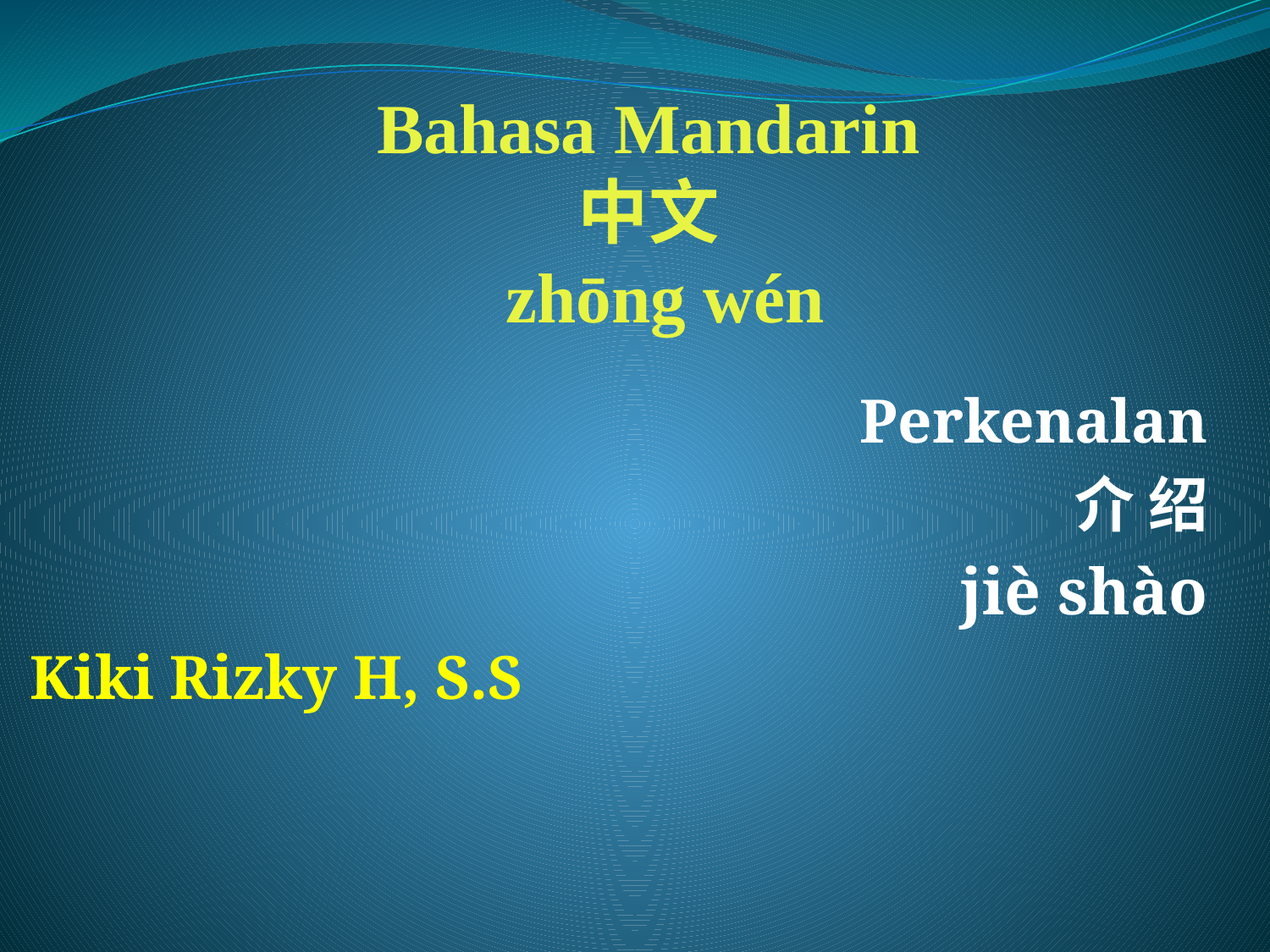

# Bahasa Mandarin 中文 zhōng wén
Perkenalan
介 绍
jiè shào
Kiki Rizky H, S.S